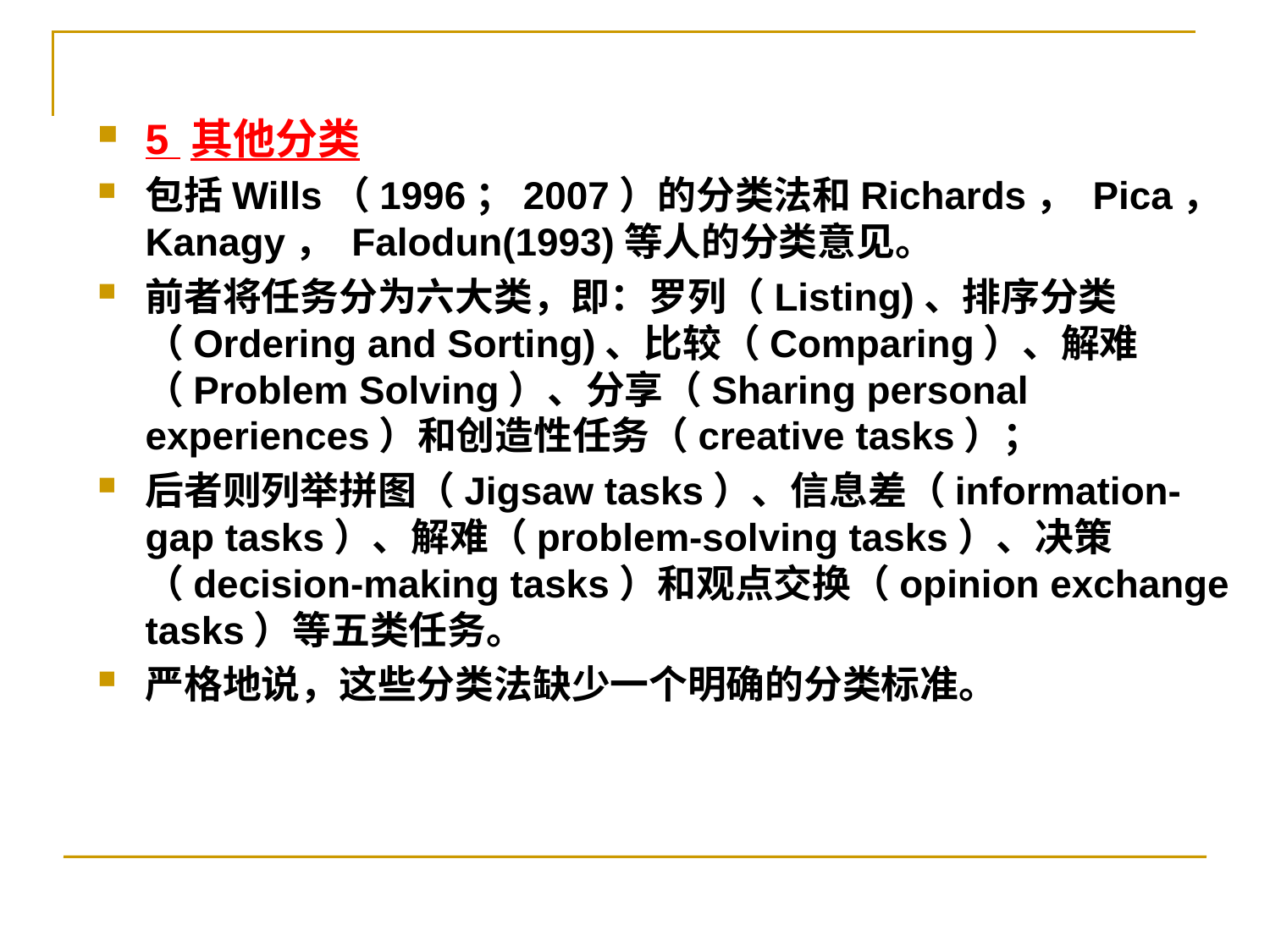

5 其他分类
包括Wills（1996；2007）的分类法和Richards， Pica， Kanagy， Falodun(1993)等人的分类意见。
前者将任务分为六大类，即：罗列（Listing)、排序分类（Ordering and Sorting)、比较（Comparing）、解难（Problem Solving）、分享（Sharing personal experiences）和创造性任务（creative tasks）；
后者则列举拼图（Jigsaw tasks）、信息差（information-gap tasks）、解难（problem-solving tasks）、决策（decision-making tasks）和观点交换（opinion exchange tasks）等五类任务。
严格地说，这些分类法缺少一个明确的分类标准。